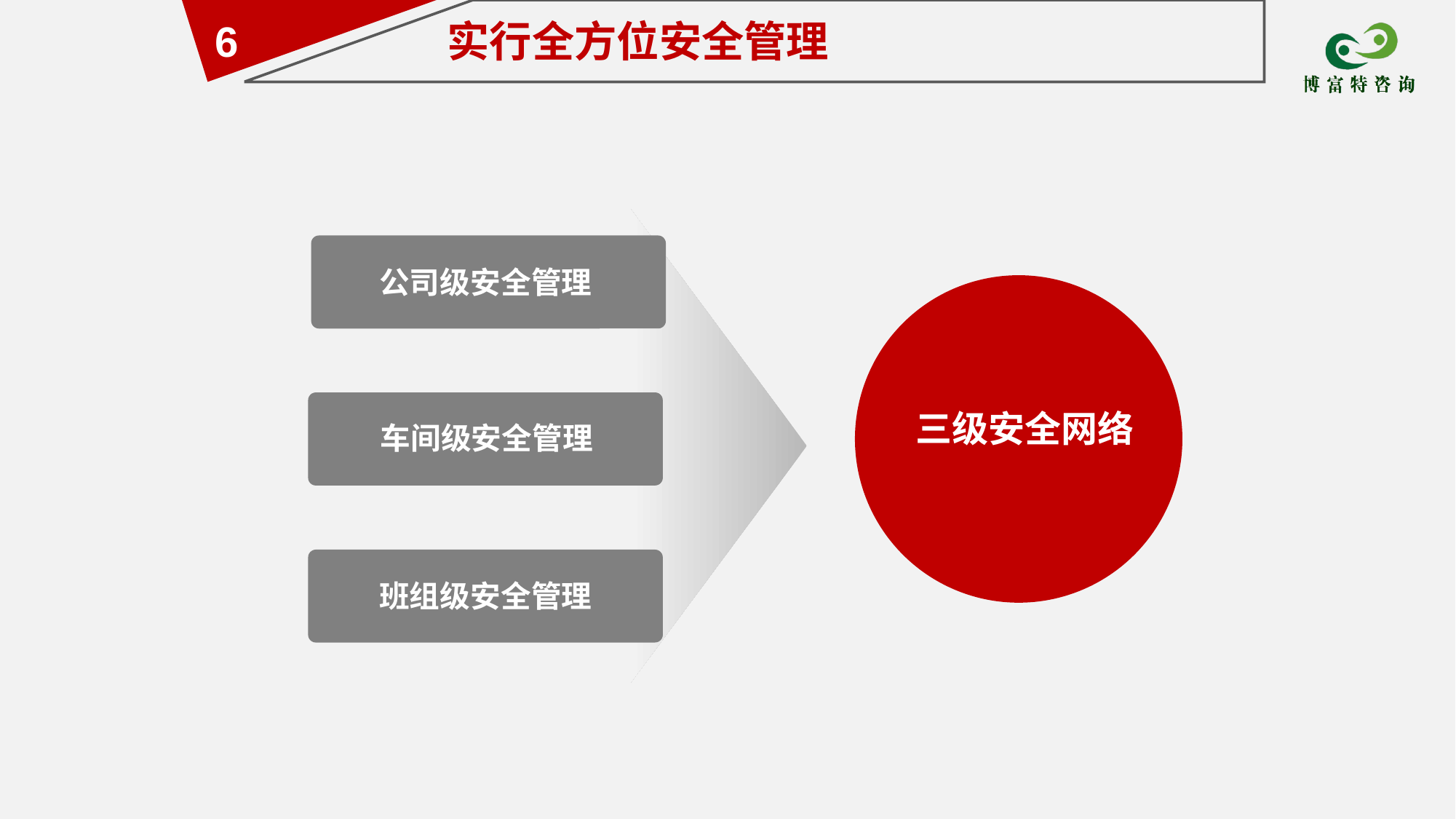

6
实行全方位安全管理

公司级安全管理

三级安全网络
车间级安全管理

班组级安全管理